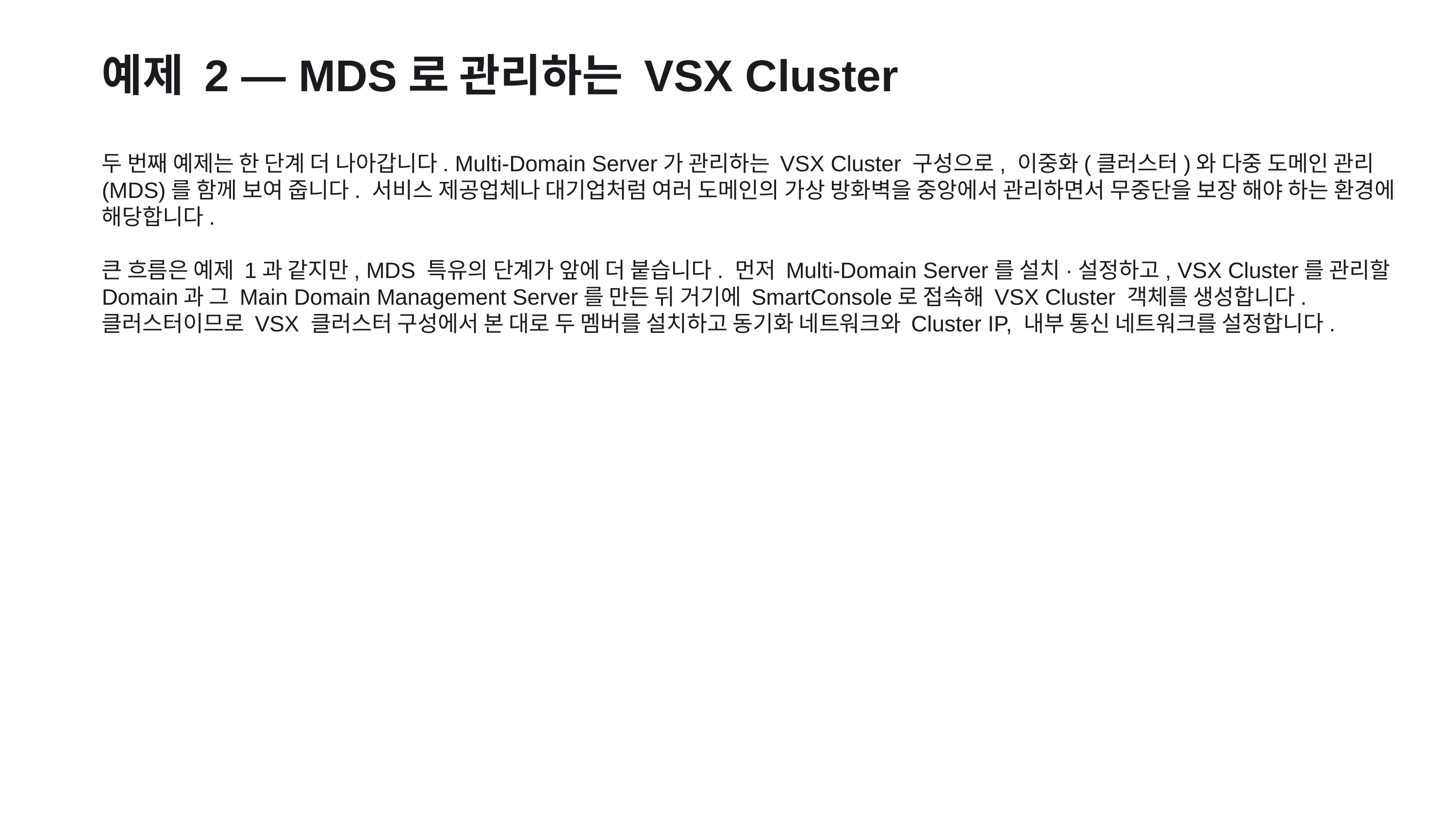

예제 2 — MDS로 관리하는 VSX Cluster
두 번째 예제는 한 단계 더 나아갑니다. Multi-Domain Server가 관리하는 VSX Cluster 구성으로, 이중화(클러스터)와 다중 도메인 관리(MDS)를 함께 보여 줍니다. 서비스 제공업체나 대기업처럼 여러 도메인의 가상 방화벽을 중앙에서 관리하면서 무중단을 보장 해야 하는 환경에 해당합니다.

큰 흐름은 예제 1과 같지만, MDS 특유의 단계가 앞에 더 붙습니다. 먼저 Multi-Domain Server를 설치·설정하고, VSX Cluster를 관리할 Domain과 그 Main Domain Management Server를 만든 뒤 거기에 SmartConsole로 접속해 VSX Cluster 객체를 생성합니다. 클러스터이므로 VSX 클러스터 구성에서 본 대로 두 멤버를 설치하고 동기화 네트워크와 Cluster IP, 내부 통신 네트워크를 설정합니다.